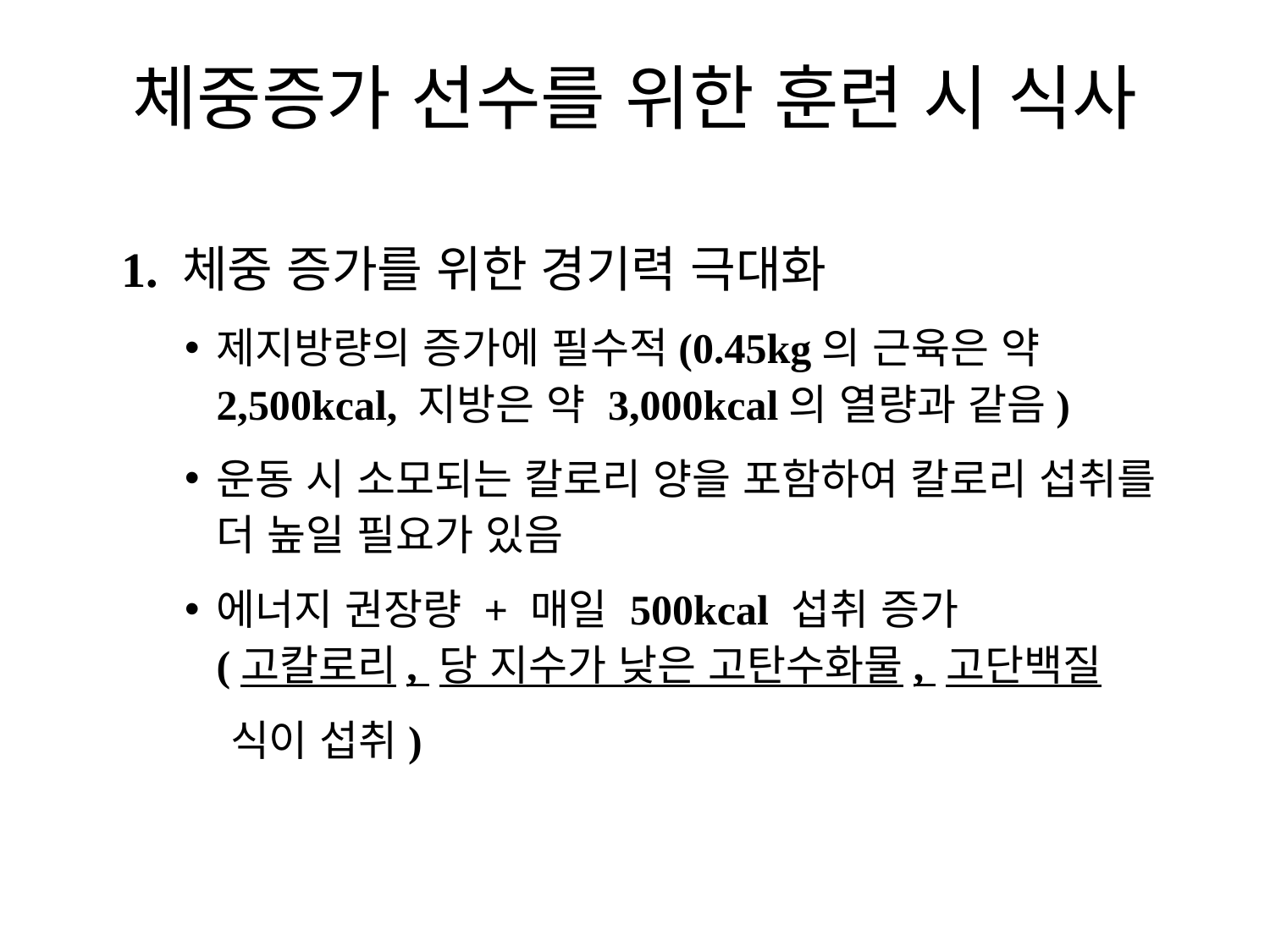

# 체중증가 선수를 위한 훈련 시 식사
1. 체중 증가를 위한 경기력 극대화
제지방량의 증가에 필수적(0.45kg의 근육은 약 2,500kcal, 지방은 약 3,000kcal의 열량과 같음)
운동 시 소모되는 칼로리 양을 포함하여 칼로리 섭취를 더 높일 필요가 있음
에너지 권장량 + 매일 500kcal 섭취 증가
(고칼로리, 당 지수가 낮은 고탄수화물, 고단백질
   식이 섭취)